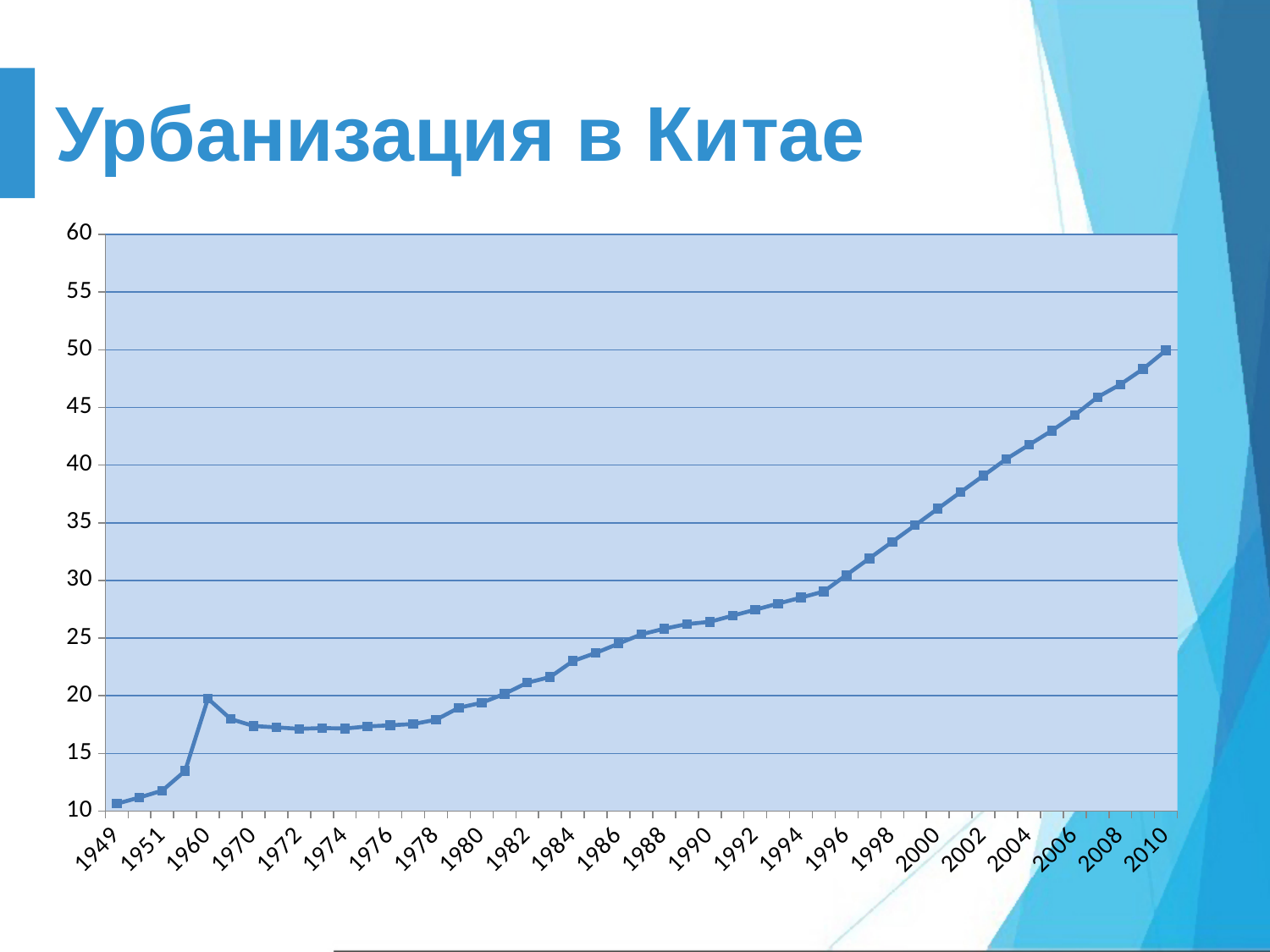

# Урбанизация в Китае

### Chart

| Category | 城市人口比重 |
|---|---|
| 1949 | 10.64 |
| 1950 | 11.18 |
| 1951 | 11.78 |
| 1955 | 13.48 |
| 1960 | 19.75 |
| 1965 | 17.979999999999986 |
| 1970 | 17.38 |
| 1971 | 17.26 |
| 1972 | 17.13000000000003 |
| 1973 | 17.2 |
| 1974 | 17.16 |
| 1975 | 17.34 |
| 1976 | 17.439999999999987 |
| 1977 | 17.55 |
| 1978 | 17.92 |
| 1979 | 18.959999999999987 |
| 1980 | 19.39 |
| 1981 | 20.16 |
| 1982 | 21.13000000000003 |
| 1983 | 21.62 |
| 1984 | 23.01 |
| 1985 | 23.71 |
| 1986 | 24.52 |
| 1987 | 25.32 |
| 1988 | 25.81000000000003 |
| 1989 | 26.21 |
| 1990 | 26.41 |
| 1991 | 26.939999999999987 |
| 1992 | 27.459999999999987 |
| 1993 | 27.99 |
| 1994 | 28.51 |
| 1995 | 29.04 |
| 1996 | 30.479999999999986 |
| 1997 | 31.91 |
| 1998 | 33.35 |
| 1999 | 34.78 |
| 2000 | 36.22000000000001 |
| 2001 | 37.66000000000001 |
| 2002 | 39.09 |
| 2003 | 40.53 |
| 2004 | 41.76000000000001 |
| 2005 | 42.99 |
| 2006 | 44.34 |
| 2007 | 45.89 |
| 2008 | 46.99 |
| 2009 | 48.34 |
| 2010 | 49.95 |